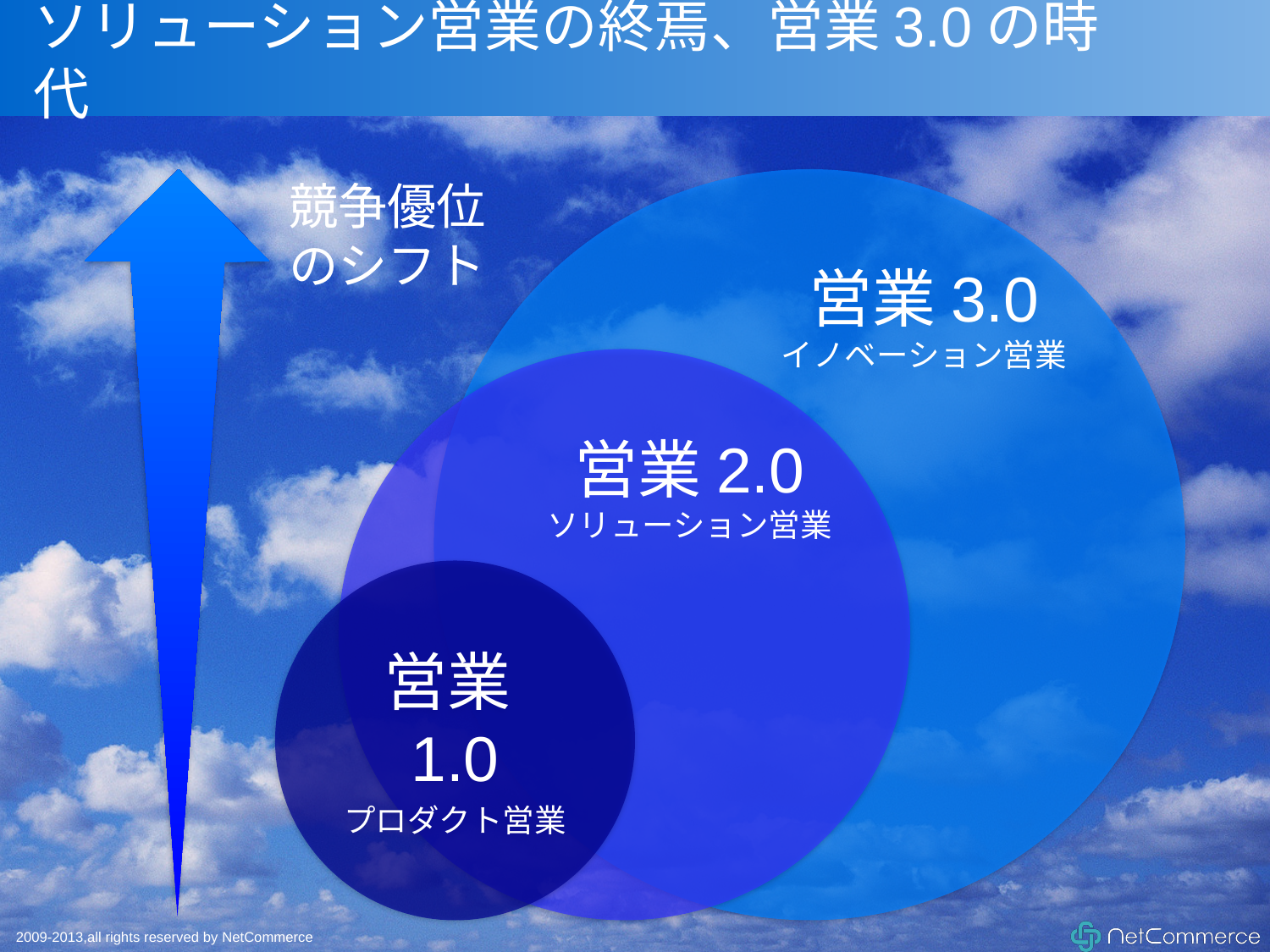

# ソリューション営業の終焉、営業3.0の時代

競争優位
のシフト

営業3.0
イノベーション営業

営業2.0
ソリューション営業
営業1.0
プロダクト営業